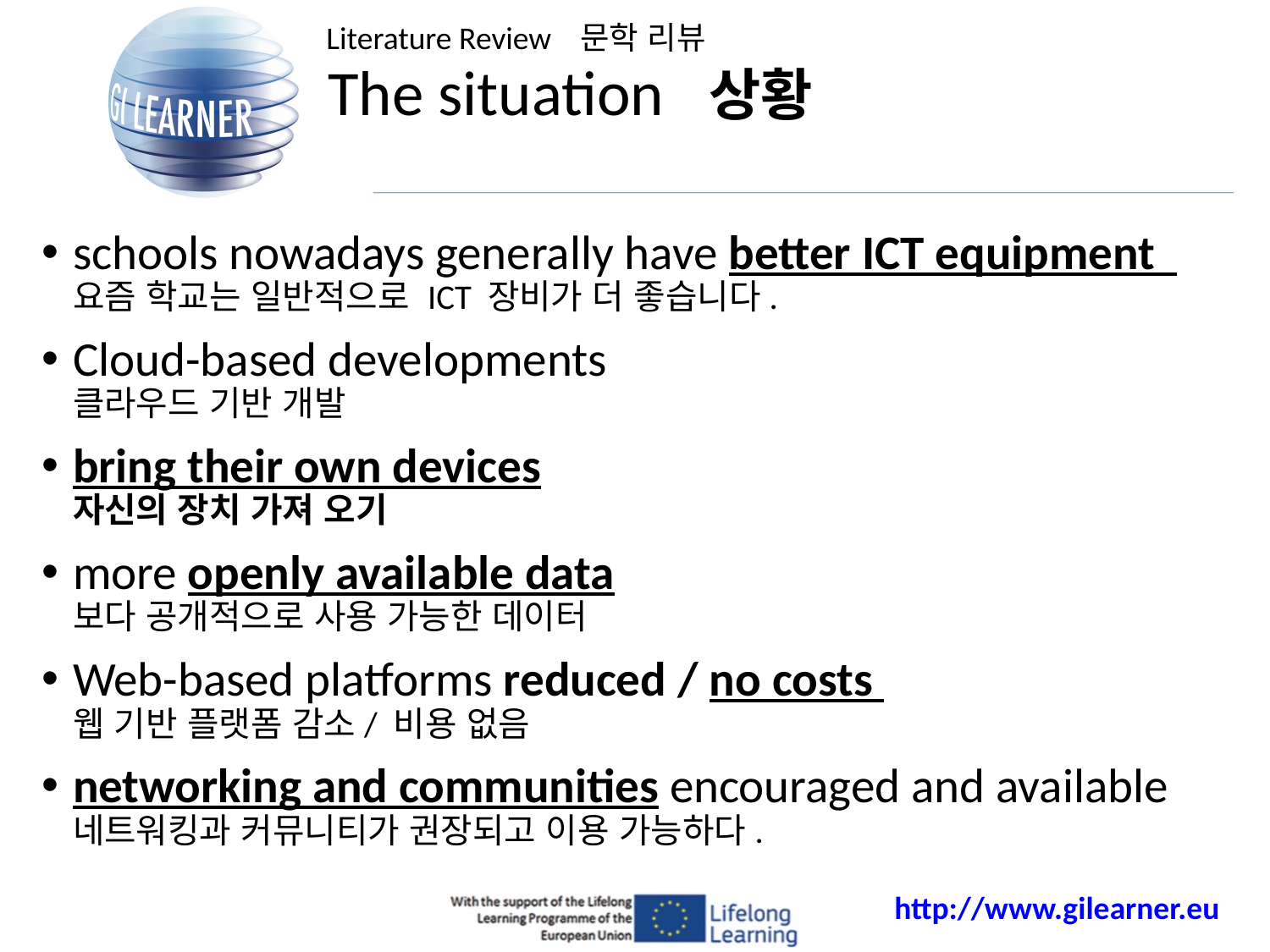

# The situation 	상황
Literature Review	문학 리뷰
schools nowadays generally have better ICT equipment   요즘 학교는 일반적으로 ICT 장비가 더 좋습니다.
Cloud-based developments
클라우드 기반 개발
bring their own devices
자신의 장치 가져 오기
more openly available data
보다 공개적으로 사용 가능한 데이터
Web-based platforms reduced / no costs
웹 기반 플랫폼 감소/ 비용 없음
networking and communities encouraged and available
네트워킹과 커뮤니티가 권장되고 이용 가능하다.